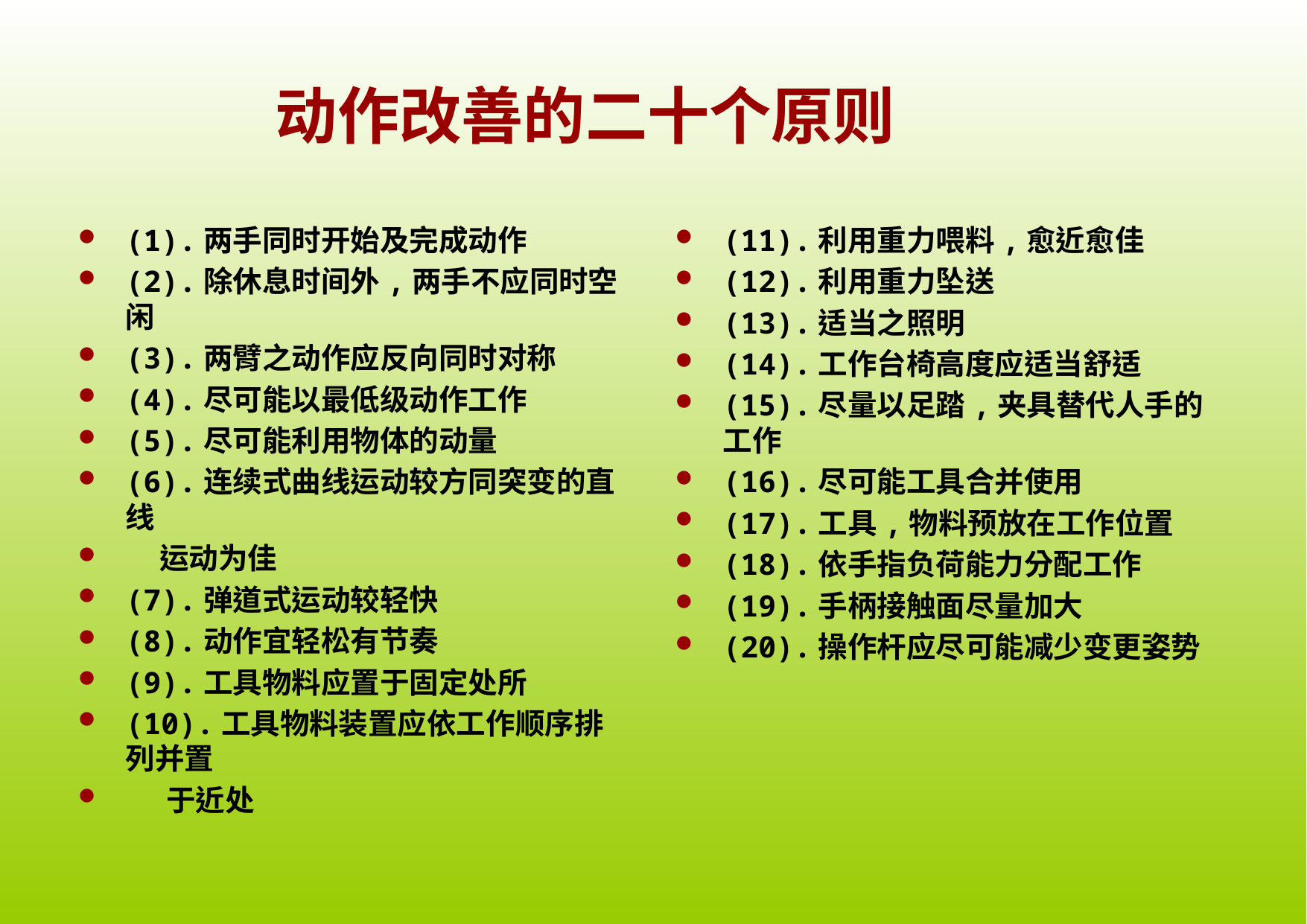

# 动作改善的二十个原则
(1).两手同时开始及完成动作
(2).除休息时间外,两手不应同时空闲
(3).两臂之动作应反向同时对称
(4).尽可能以最低级动作工作
(5).尽可能利用物体的动量
(6).连续式曲线运动较方同突变的直线
    运动为佳
(7).弹道式运动较轻快
(8).动作宜轻松有节奏
(9).工具物料应置于固定处所
(10).工具物料装置应依工作顺序排列并置
     于近处
(11).利用重力喂料,愈近愈佳
(12).利用重力坠送
(13).适当之照明
(14).工作台椅高度应适当舒适
(15).尽量以足踏,夹具替代人手的工作
(16).尽可能工具合并使用
(17).工具,物料预放在工作位置
(18).依手指负荷能力分配工作
(19).手柄接触面尽量加大
(20).操作杆应尽可能减少变更姿势
15